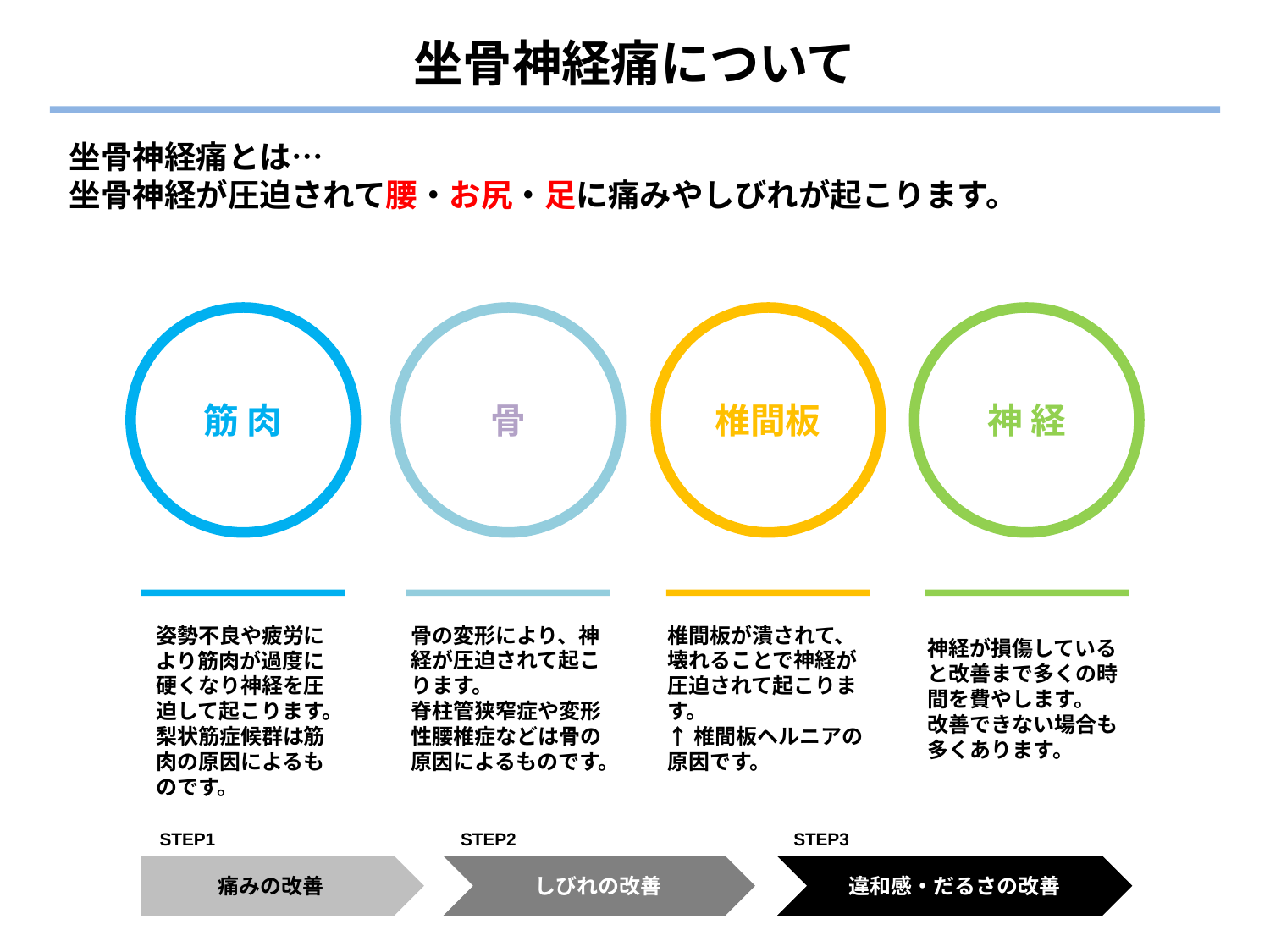

坐骨神経痛について

坐骨神経痛とは…
坐骨神経が圧迫されて腰・お尻・足に痛みやしびれが起こります。

骨
筋 肉
椎間板
神 経

椎間板が潰されて、
壊れることで神経が
圧迫されて起こりま
す。
↑椎間板ヘルニアの
原因です。
姿勢不良や疲労に
より筋肉が過度に
硬くなり神経を圧
迫して起こります。
梨状筋症候群は筋
肉の原因によるも
のです。
骨の変形により、神
経が圧迫されて起こ
ります。
脊柱管狭窄症や変形
性腰椎症などは骨の
原因によるものです。
神経が損傷している
と改善まで多くの時
間を費やします。
改善できない場合も
多くあります。
STEP2
STEP1
STEP3

違和感・だるさの改善
しびれの改善
痛みの改善